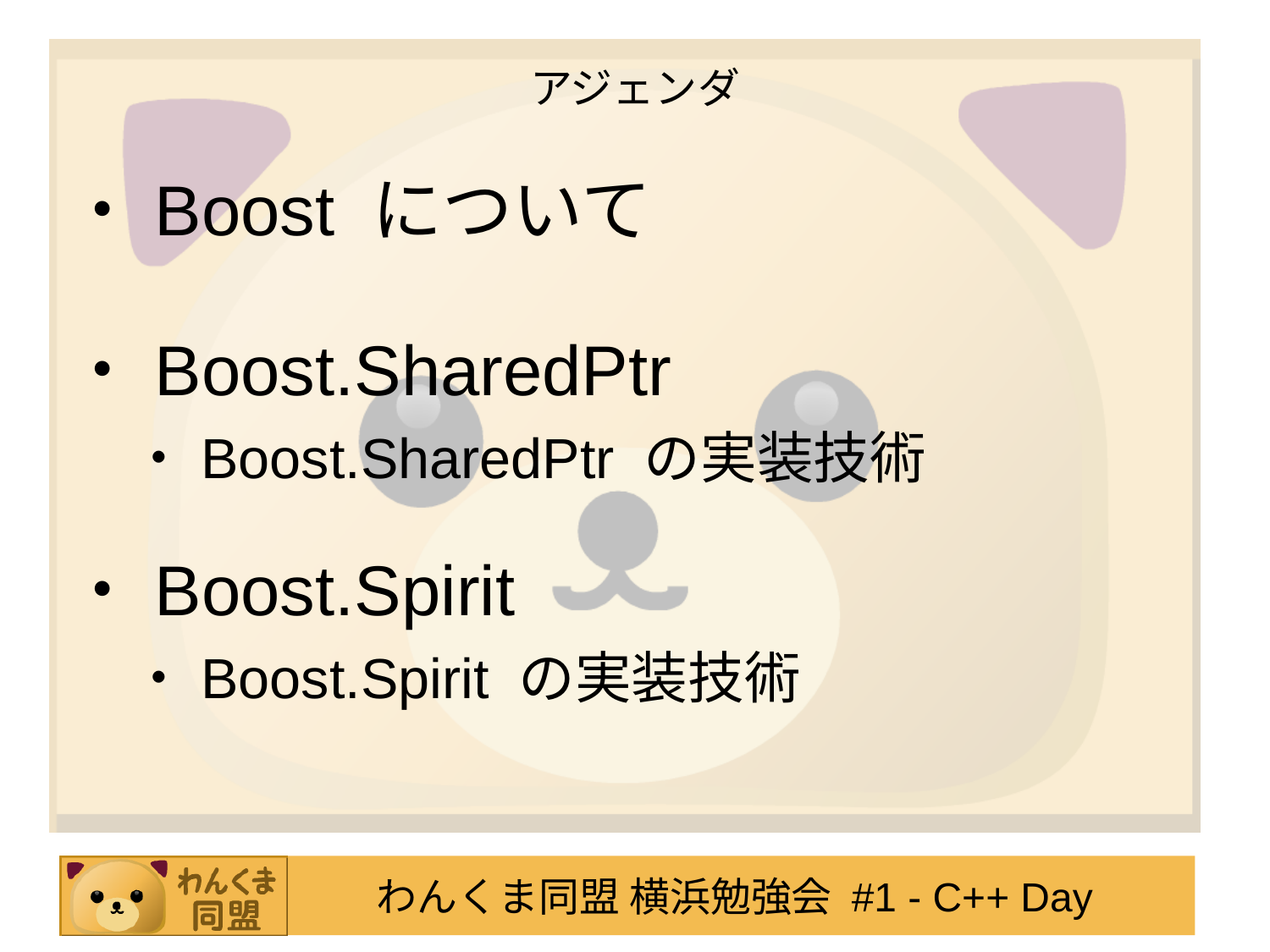

アジェンダ
・Boost について
・Boost.SharedPtr
・Boost.SharedPtr の実装技術
・Boost.Spirit
・Boost.Spirit の実装技術